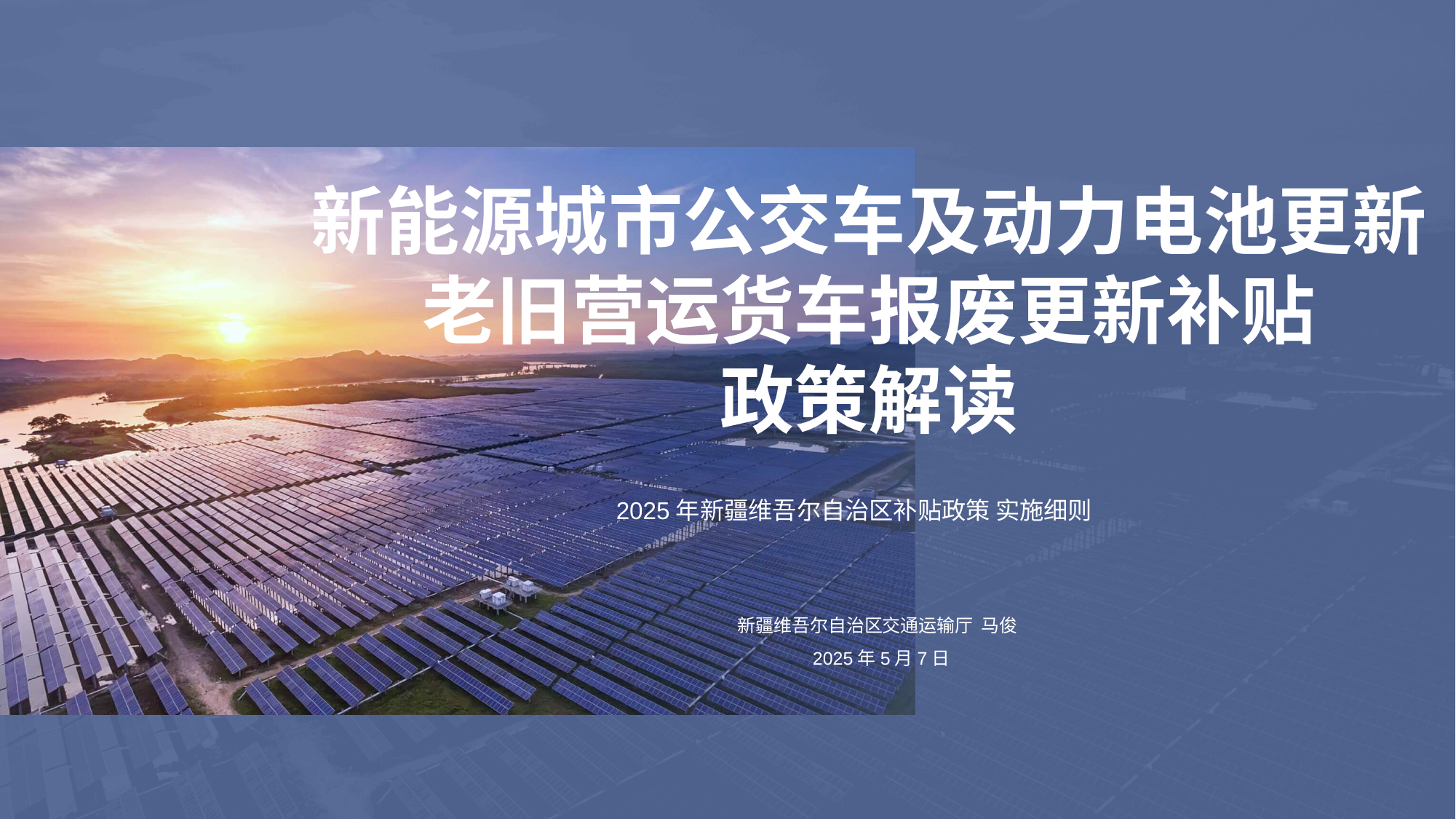

# 新能源城市公交车及动力电池更新 老旧营运货车报废更新补贴 政策解读
     2025年新疆维吾尔自治区补贴政策 实施细则
  新疆维吾尔自治区交通运输厅  马俊
                      2025年5月7日